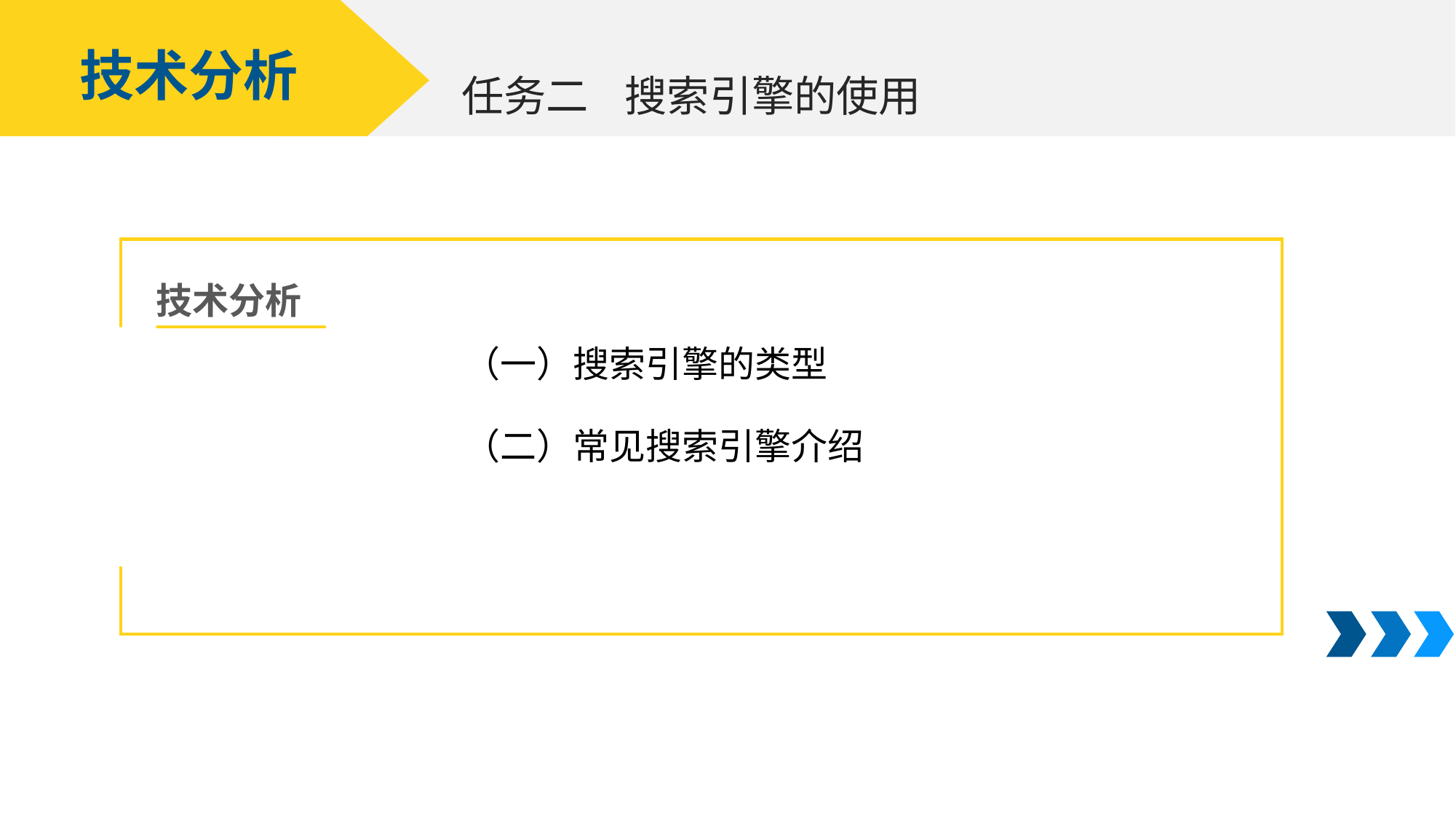

技术分析
搜索引擎的使用
任务二

技术分析

（一）搜索引擎的类型
（二）常见搜索引擎介绍